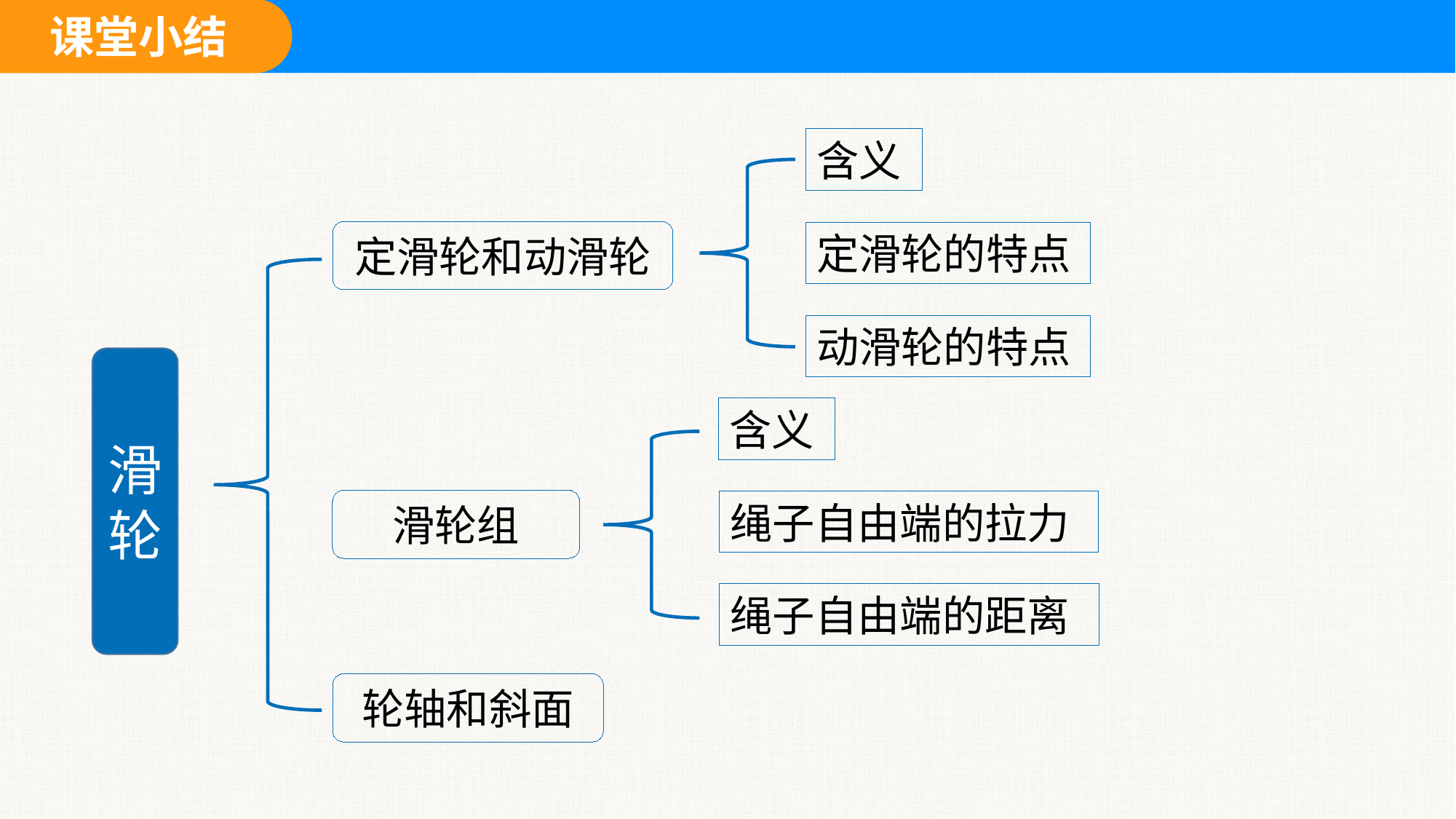

含义

定滑轮和动滑轮
定滑轮的特点

动滑轮的特点
滑轮
含义

滑轮组
绳子自由端的拉力
绳子自由端的距离
轮轴和斜面